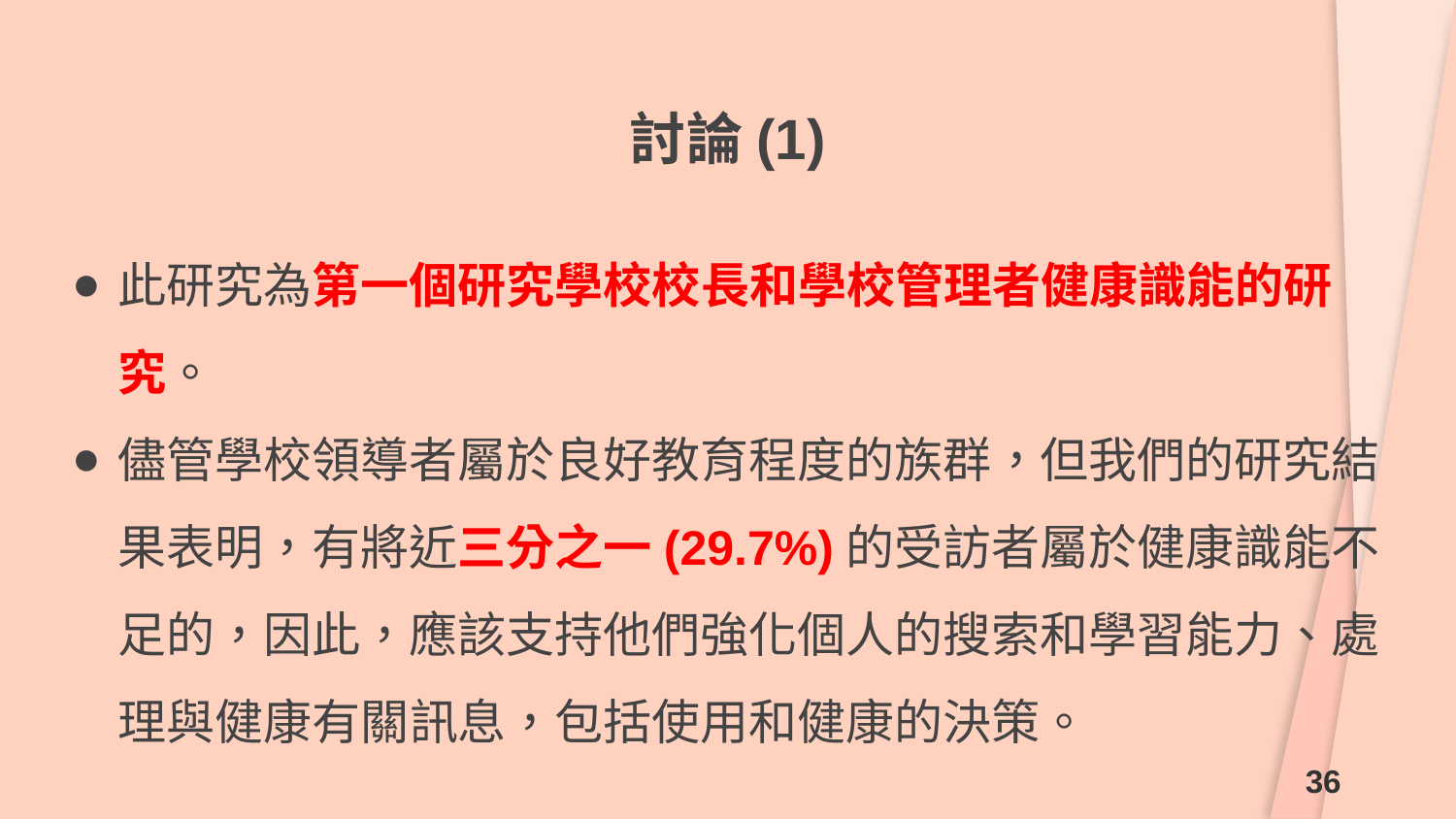

# 討論(1)
此研究為第一個研究學校校長和學校管理者健康識能的研究。
儘管學校領導者屬於良好教育程度的族群，但我們的研究結果表明，有將近三分之一(29.7%)的受訪者屬於健康識能不足的，因此，應該支持他們強化個人的搜索和學習能力、處理與健康有關訊息，包括使用和健康的決策。
36